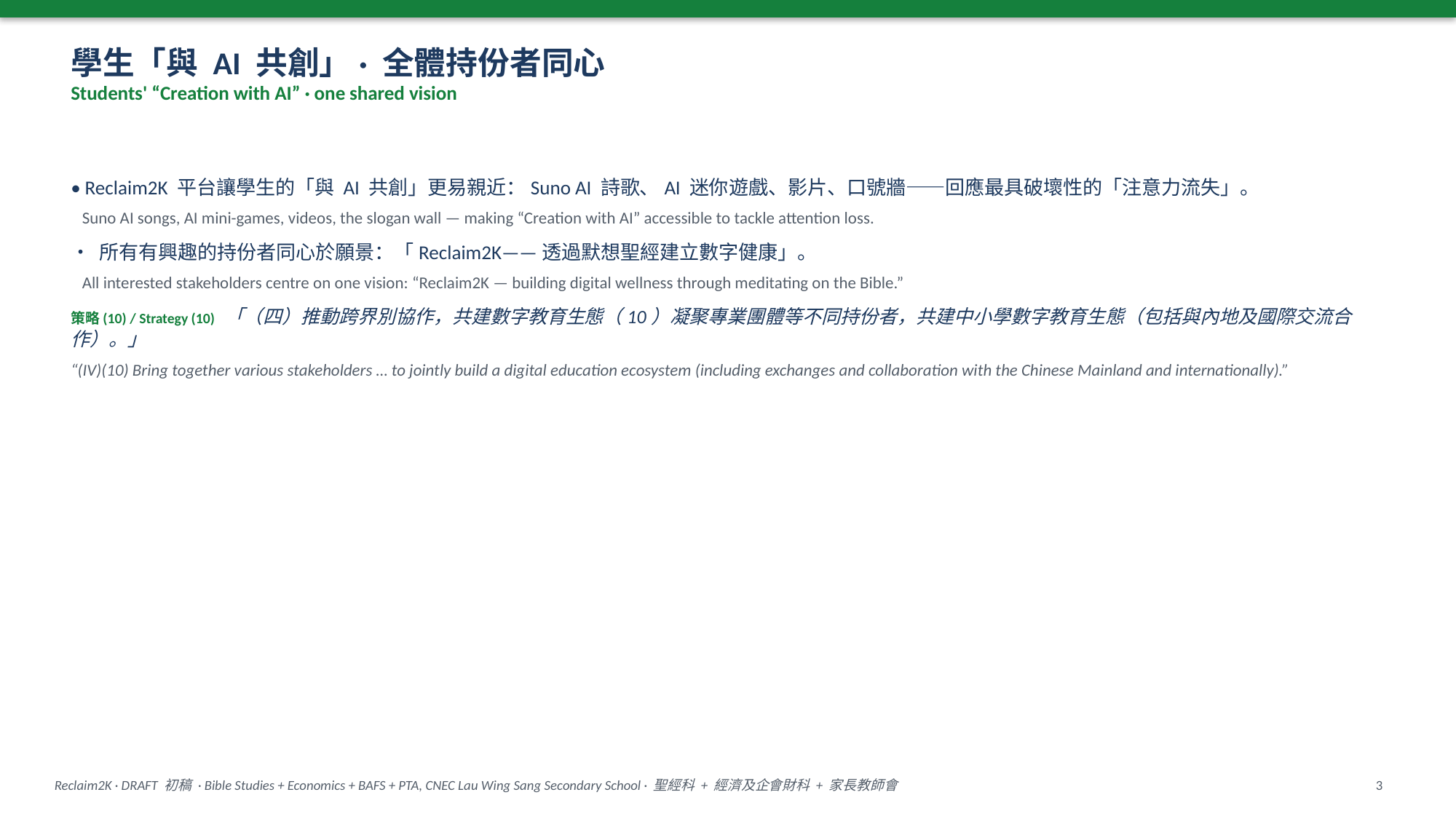

學生「與 AI 共創」· 全體持份者同心
Students' “Creation with AI” · one shared vision
• Reclaim2K 平台讓學生的「與 AI 共創」更易親近：Suno AI 詩歌、AI 迷你遊戲、影片、口號牆——回應最具破壞性的「注意力流失」。
   Suno AI songs, AI mini-games, videos, the slogan wall — making “Creation with AI” accessible to tackle attention loss.
• 所有有興趣的持份者同心於願景：「Reclaim2K——透過默想聖經建立數字健康」。
   All interested stakeholders centre on one vision: “Reclaim2K — building digital wellness through meditating on the Bible.”
策略(10) / Strategy (10)  「（四）推動跨界別協作，共建數字教育生態（10）凝聚專業團體等不同持份者，共建中小學數字教育生態（包括與內地及國際交流合作）。」
“(IV)(10) Bring together various stakeholders … to jointly build a digital education ecosystem (including exchanges and collaboration with the Chinese Mainland and internationally).”
Reclaim2K · DRAFT 初稿 · Bible Studies + Economics + BAFS + PTA, CNEC Lau Wing Sang Secondary School · 聖經科 + 經濟及企會財科 + 家長教師會
3